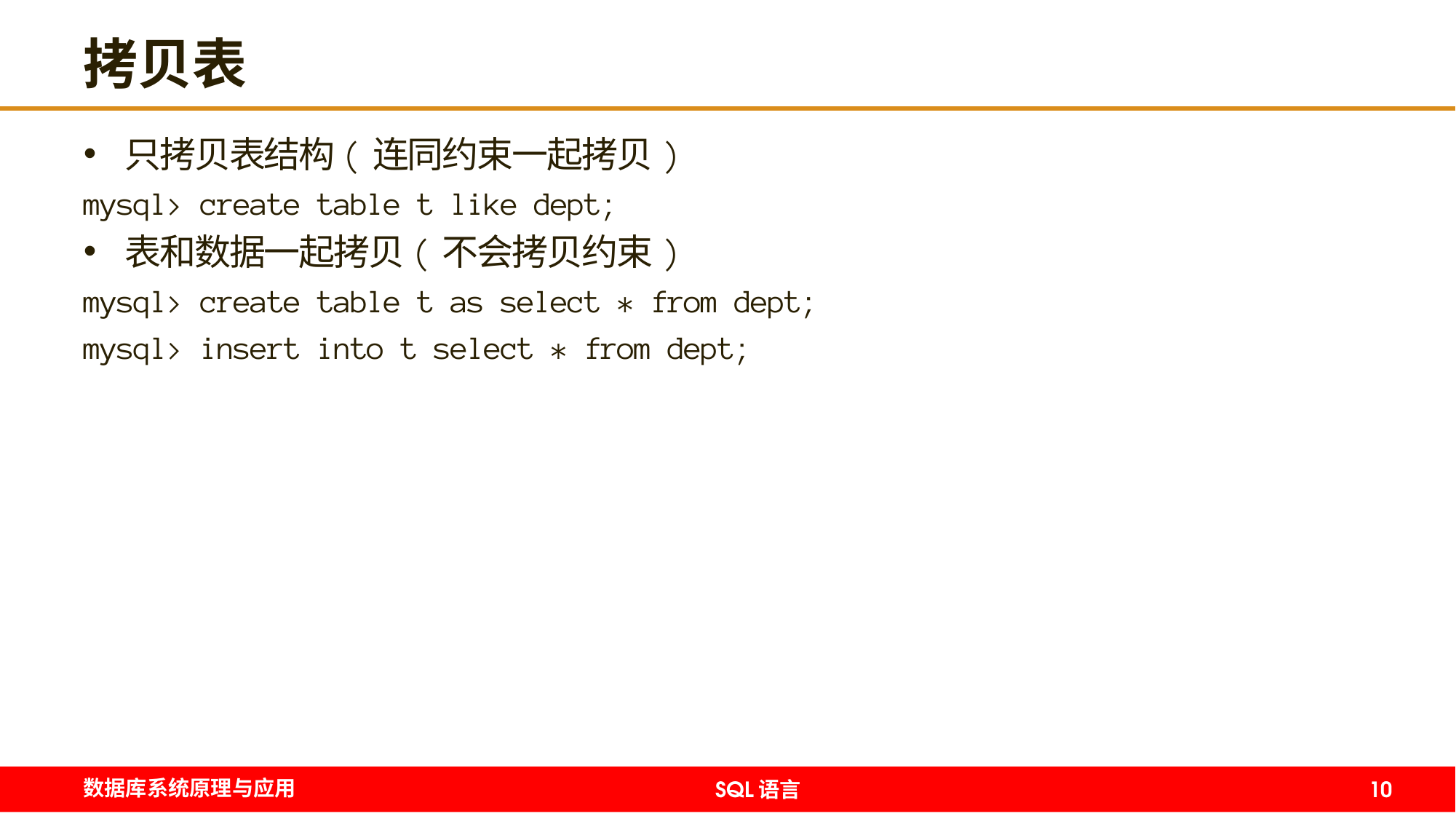

# 拷贝表
只拷贝表结构(连同约束一起拷贝)
mysql> create table t like dept;
表和数据一起拷贝(不会拷贝约束)
mysql> create table t as select * from dept;
mysql> insert into t select * from dept;